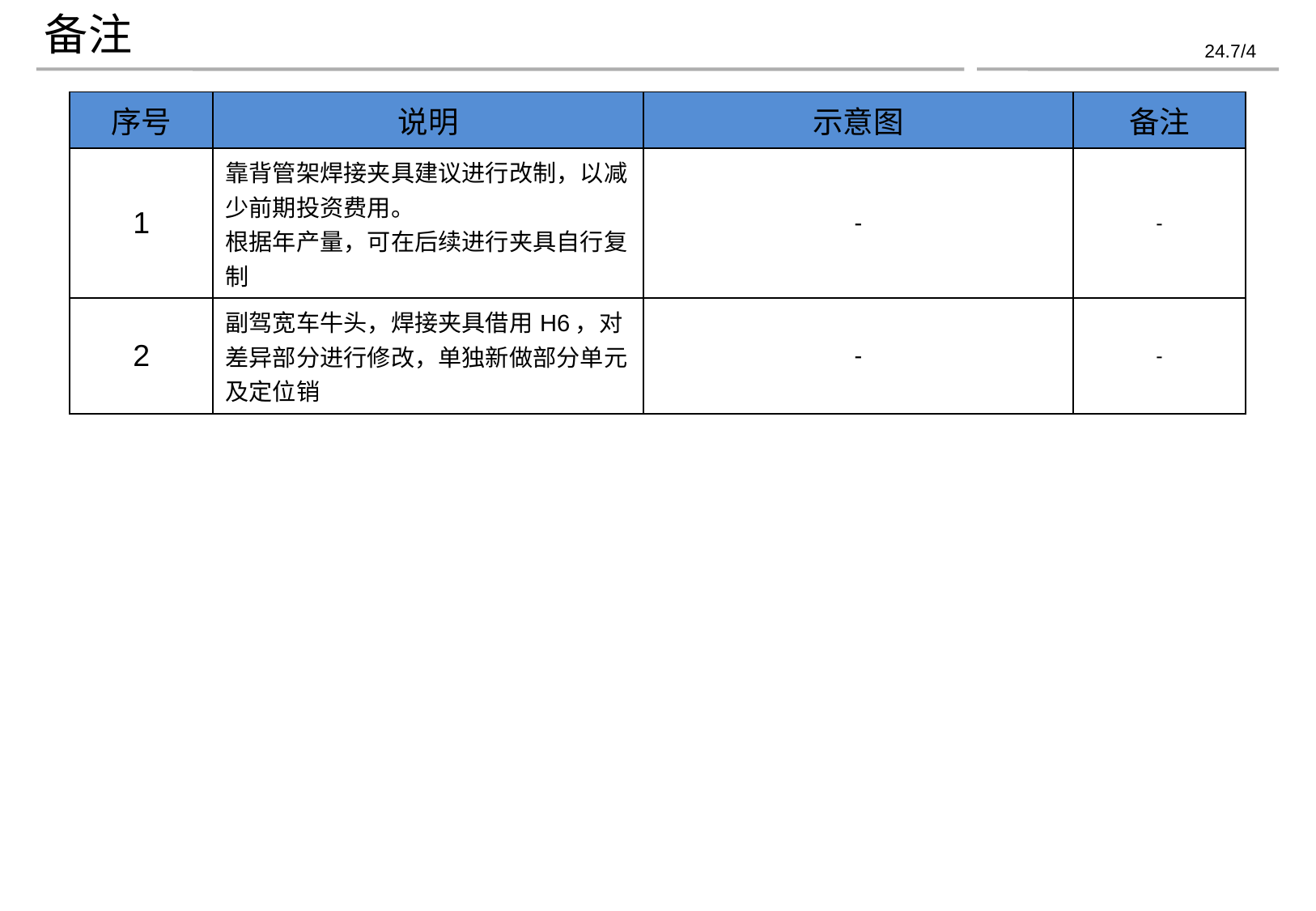

备注
| 序号 | 说明 | 示意图 | 备注 |
| --- | --- | --- | --- |
| 1 | 靠背管架焊接夹具建议进行改制，以减少前期投资费用。 根据年产量，可在后续进行夹具自行复制 | - | - |
| 2 | 副驾宽车牛头，焊接夹具借用H6，对差异部分进行修改，单独新做部分单元及定位销 | - | - |